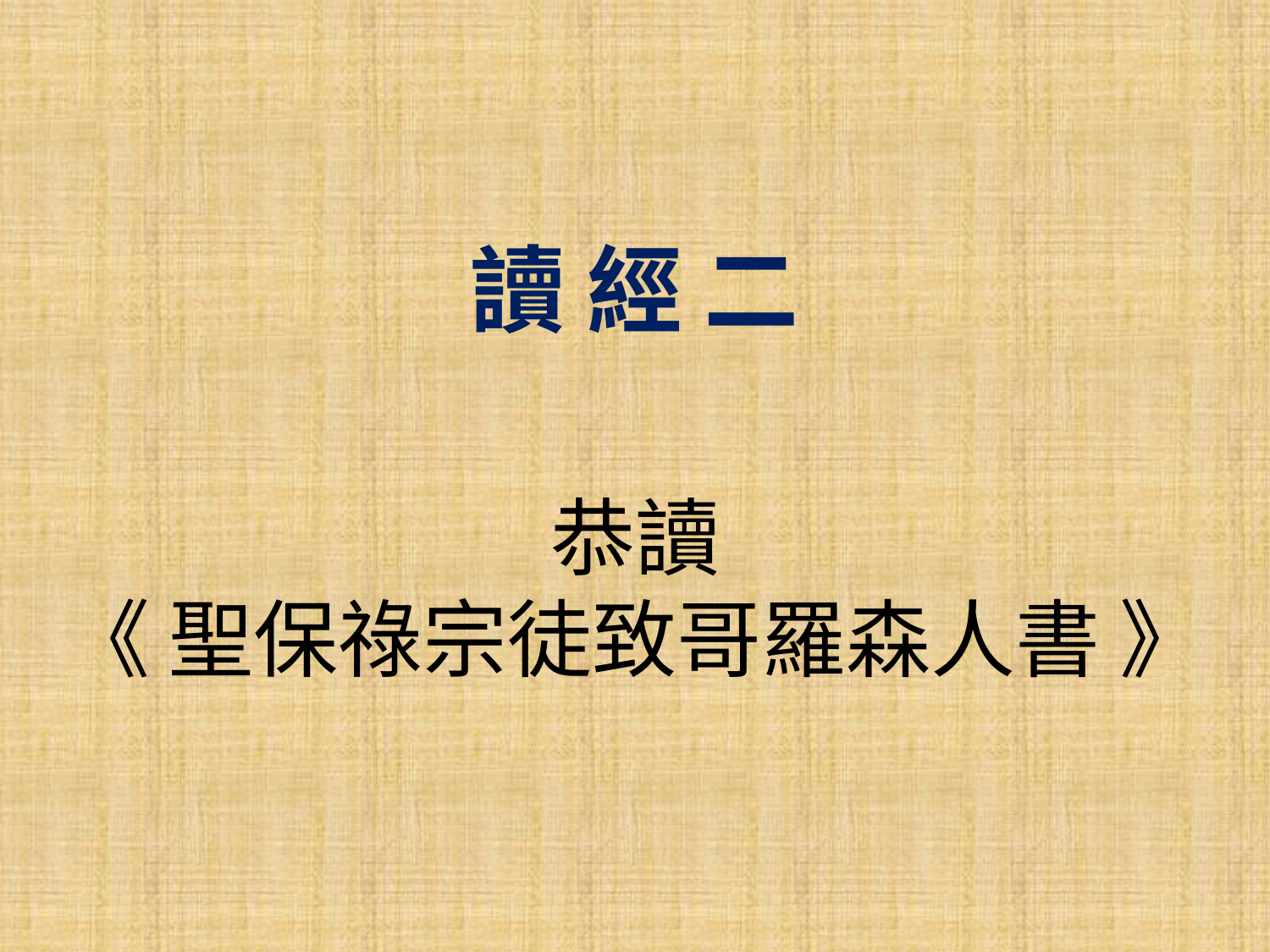

讀 經 二

恭讀
《 聖保祿宗徒致哥羅森人書 》